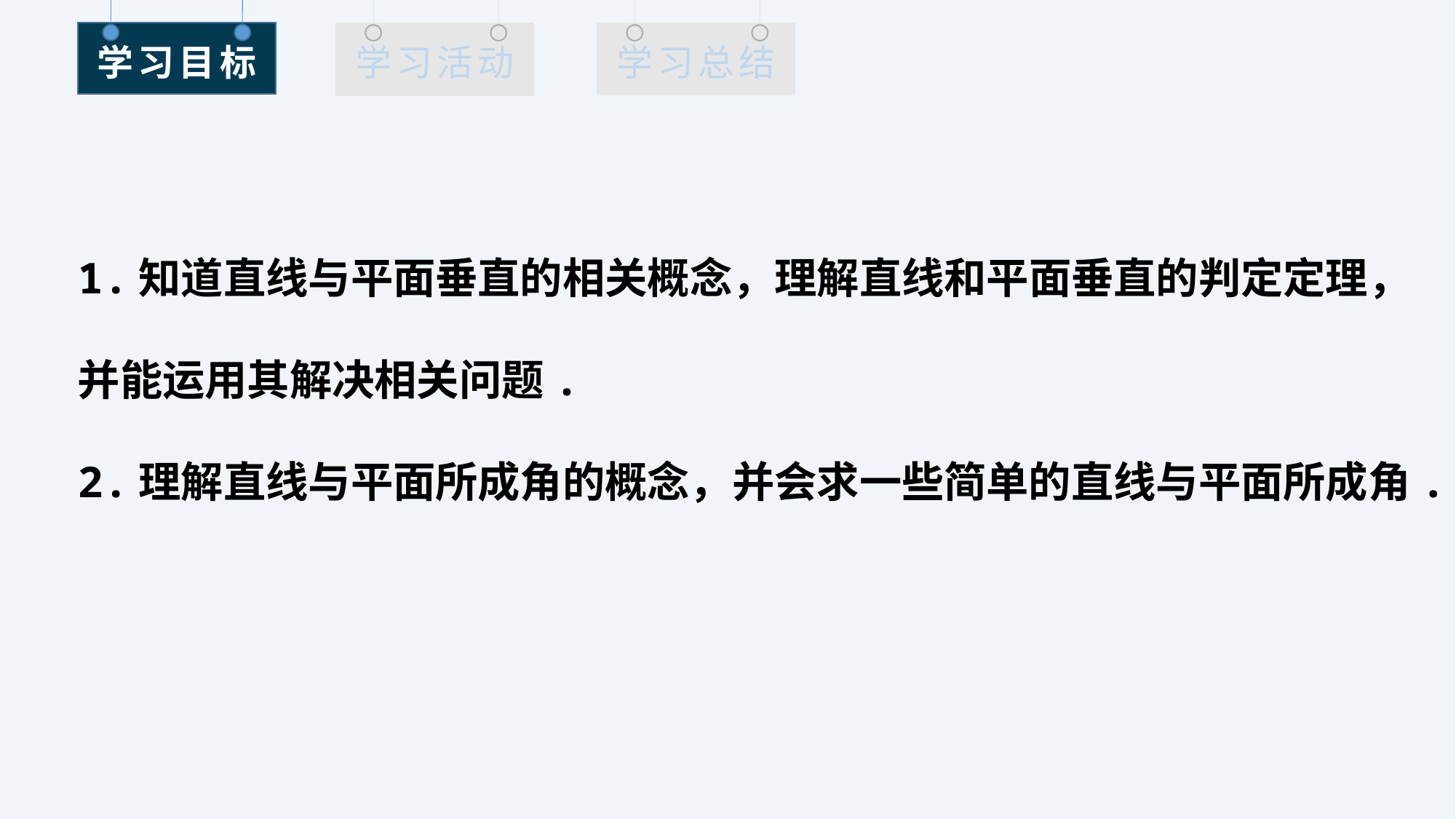

1.知道直线与平面垂直的相关概念，理解直线和平面垂直的判定定理，并能运用其解决相关问题.
2.理解直线与平面所成角的概念，并会求一些简单的直线与平面所成角.